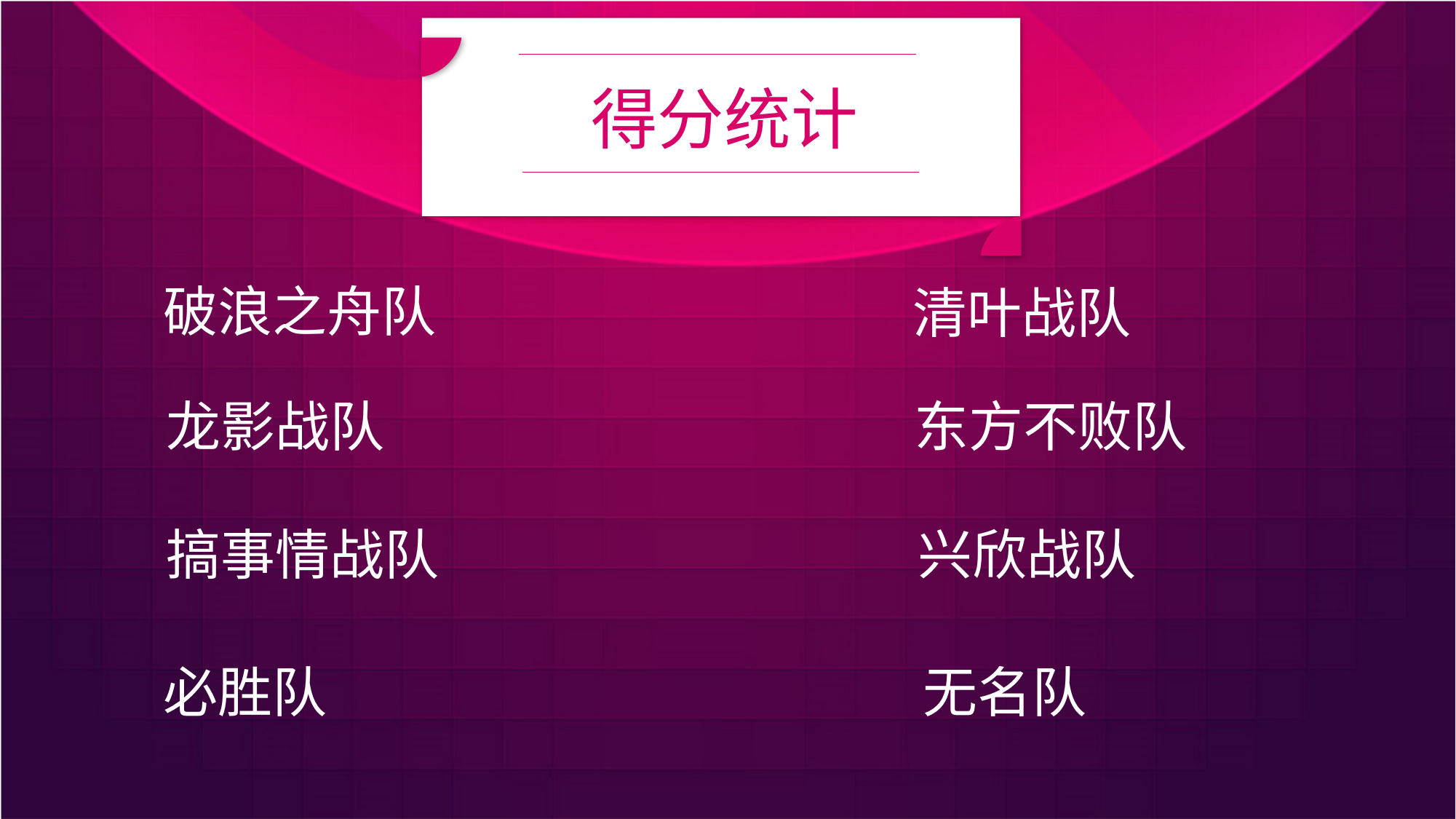

得分统计

破浪之舟队
清叶战队
龙影战队
东方不败队
搞事情战队
兴欣战队
必胜队
无名队